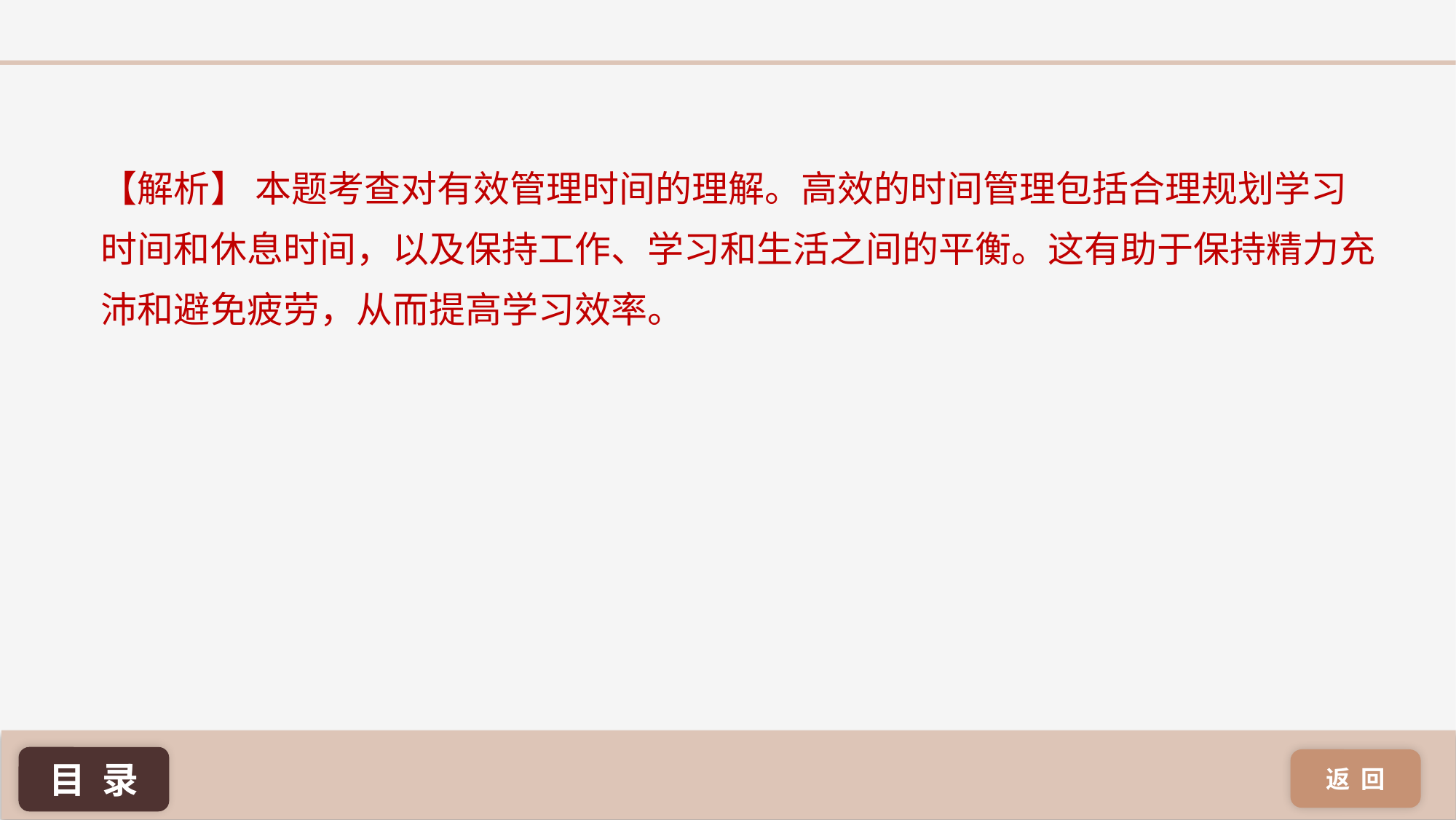

【解析】 本题考查对有效管理时间的理解。高效的时间管理包括合理规划学习时间和休息时间，以及保持工作、学习和生活之间的平衡。这有助于保持精力充沛和避免疲劳，从而提高学习效率。
返  回